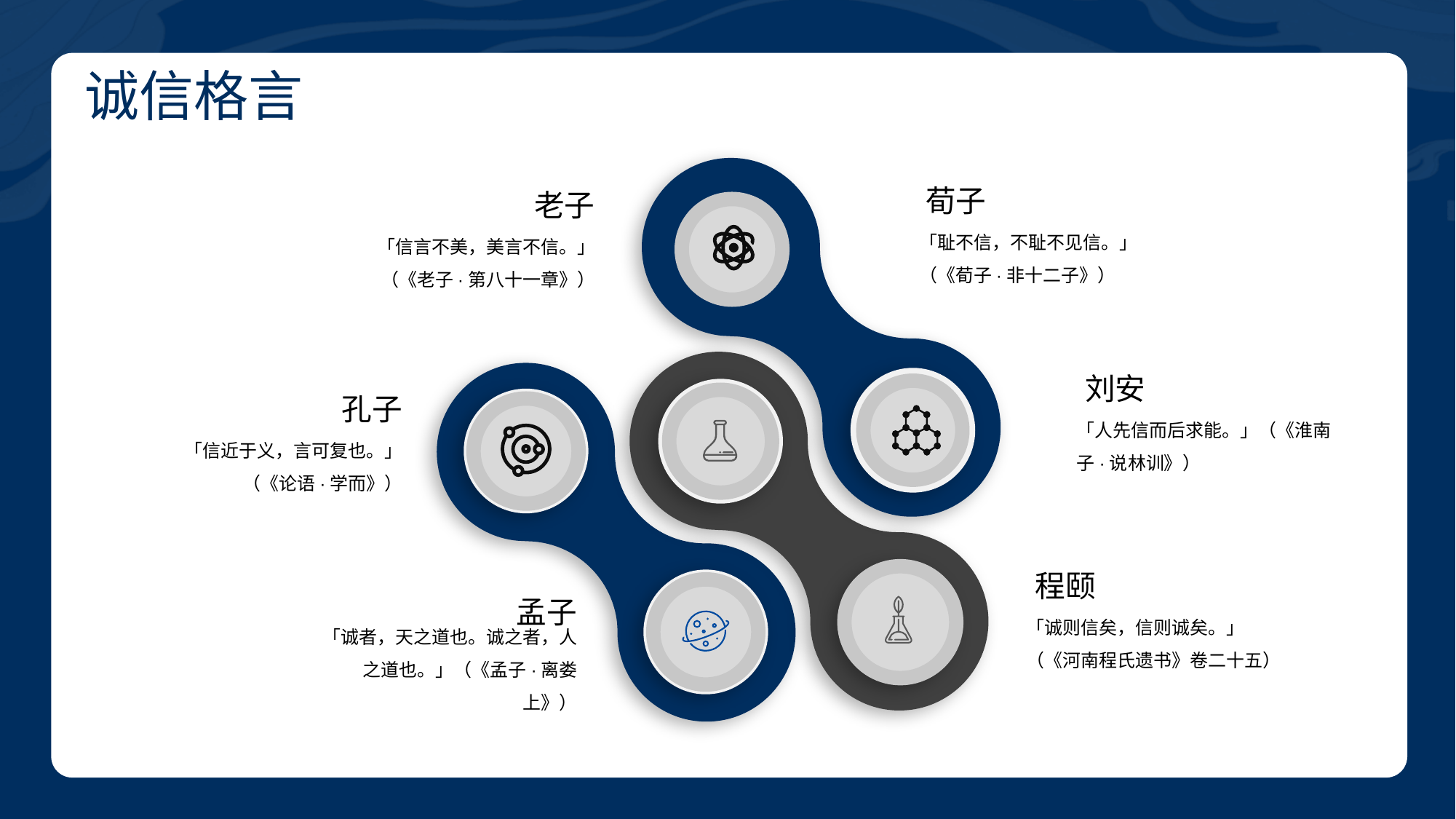

BY YUSHEN
诚信格言

荀子
「耻不信，不耻不见信。」（《荀子·非十二子》）
老子
「信言不美，美言不信。」（《老子·第八十一章》）
刘安
「人先信而后求能。」（《淮南子·说林训》）
孔子
「信近于义，言可复也。」（《论语·学而》）
程颐
「诚则信矣，信则诚矣。」（《河南程氏遗书》卷二十五）
孟子
「诚者，天之道也。诚之者，人之道也。」（《孟子·离娄上》）